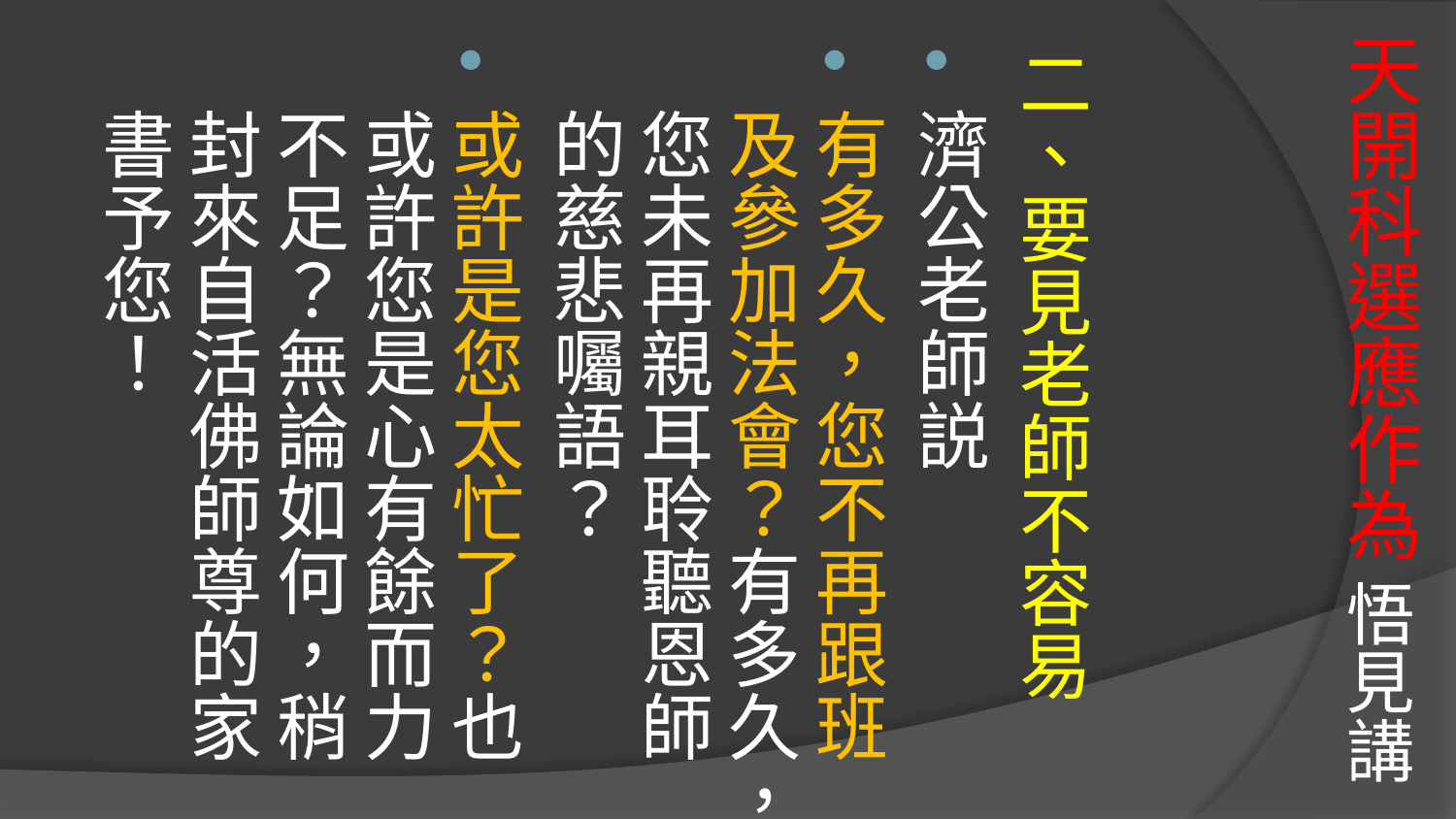

# 天開科選應作為 悟見講
二、要見老師不容易
濟公老師説
有多久，您不再跟班及參加法會？有多久，您未再親耳聆聽恩師的慈悲囑語？
或許是您太忙了？也或許您是心有餘而力不足？無論如何，稍封來自活佛師尊的家書予您！